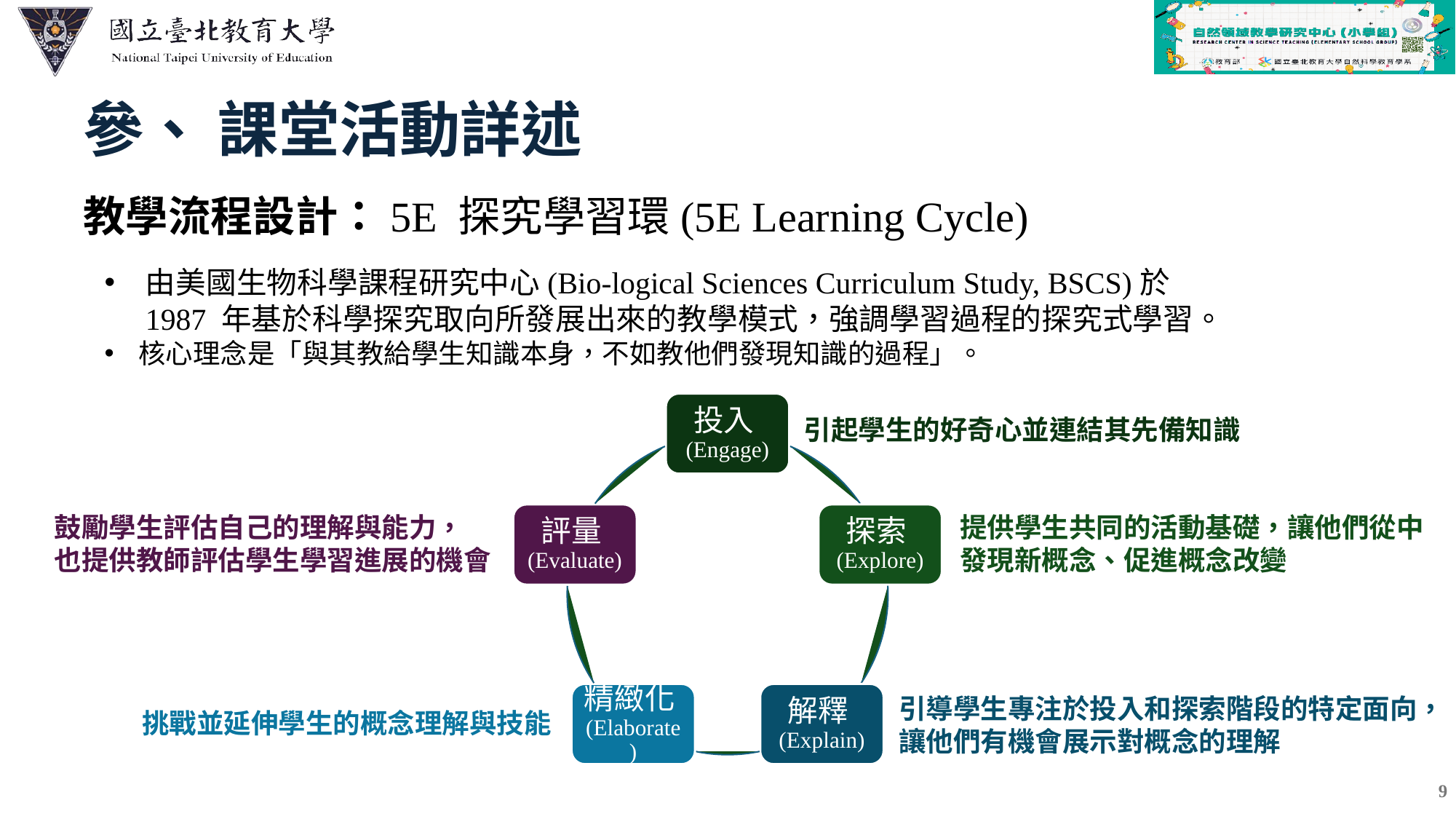

|  |
| --- |
|  |
|  |
|  |
|  |
|  |
參、 課堂活動詳述
教學流程設計：5E 探究學習環(5E Learning Cycle)
由美國生物科學課程研究中心(Bio-logical Sciences Curriculum Study, BSCS)於1987 年基於科學探究取向所發展出來的教學模式，強調學習過程的探究式學習。
核心理念是「與其教給學生知識本身，不如教他們發現知識的過程」。
投入(Engage)
引起學生的好奇心並連結其先備知識

評量(Evaluate)
探索(Explore)
鼓勵學生評估自己的理解與能力，
也提供教師評估學生學習進展的機會
提供學生共同的活動基礎，讓他們從中發現新概念、促進概念改變
精緻化(Elaborate)
解釋(Explain)
引導學生專注於投入和探索階段的特定面向，讓他們有機會展示對概念的理解
挑戰並延伸學生的概念理解與技能
9